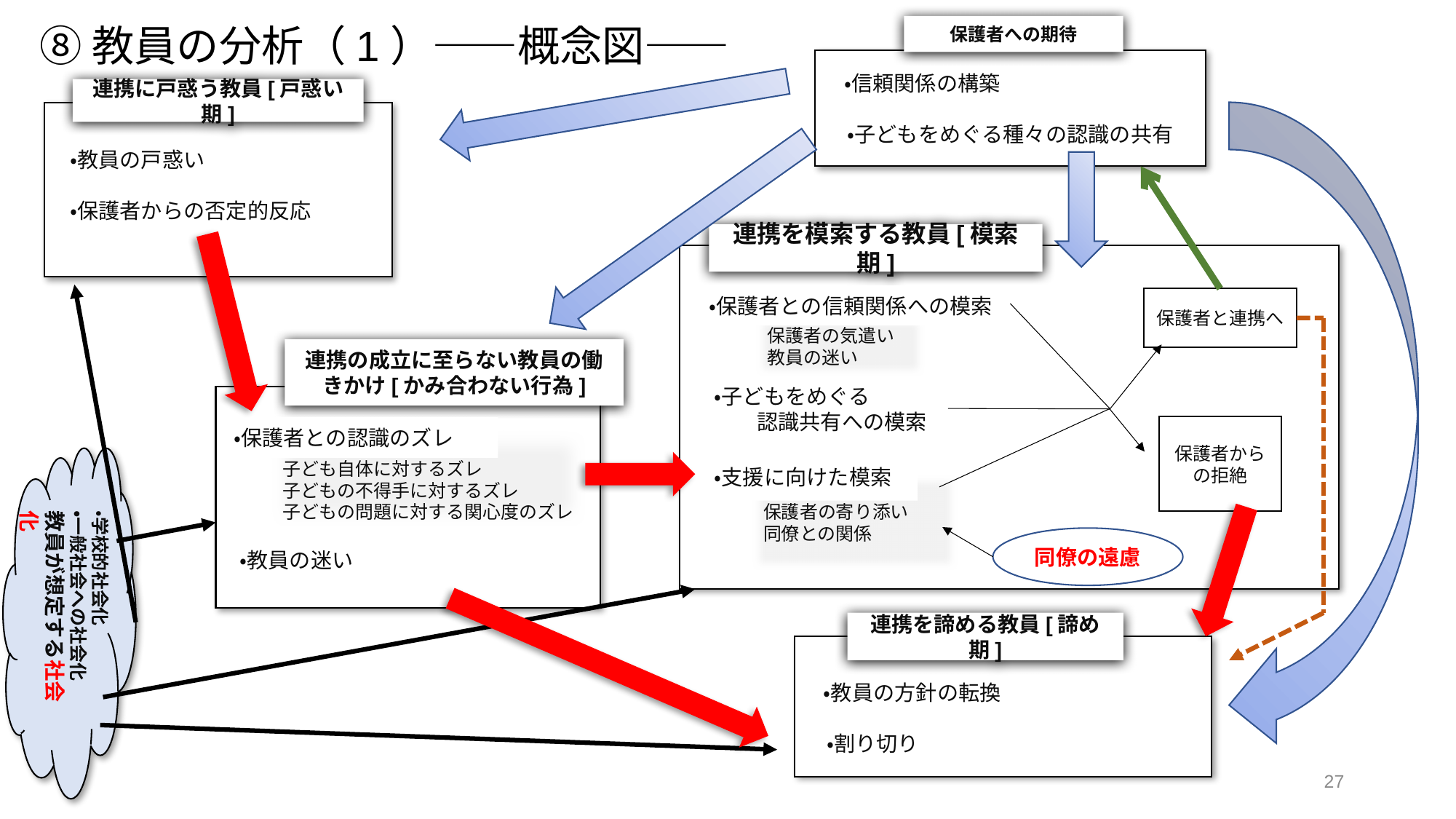

⑧教員の分析（1）――概念図――
保護者への期待
　・信頼関係の構築

　・子どもをめぐる種々の認識の共有

連携に戸惑う教員[戸惑い期]

・教員の戸惑い

・保護者からの否定的反応

連携を模索する教員[模索期]

・保護者との信頼関係への模索
保護者と連携へ
保護者の気遣い
教員の迷い
連携の成立に至らない教員の働きかけ[かみ合わない行為]
・子どもをめぐる
　　認識共有への模索

保護者からの拒絶
・保護者との認識のズレ

子ども自体に対するズレ
子どもの不得手に対するズレ
子どもの問題に対する関心度のズレ
・学校的社会化
・一般社会への社会化
教員が想定する社会化
・支援に向けた模索
保護者の寄り添い
同僚との関係

同僚の遠慮
・教員の迷い
連携を諦める教員[諦め期]

　・教員の方針の転換

　・割り切り
27